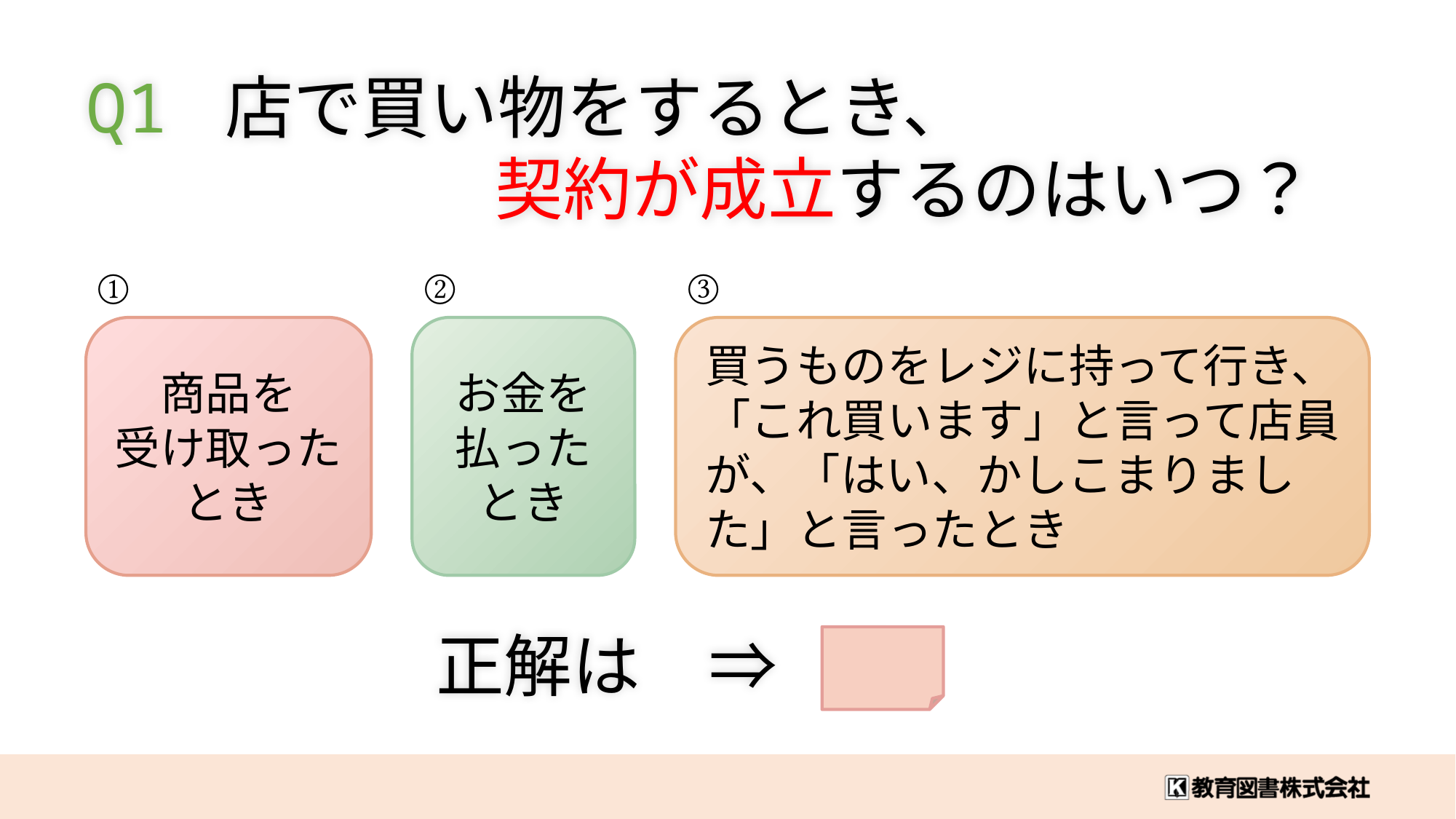

Q1 店で買い物をするとき、
　　　　　　契約が成立するのはいつ？
①
②
③
商品を
受け取った
とき
お金を
払った
とき
買うものをレジに持って行き、「これ買います」と言って店員が、「はい、かしこまりました」と言ったとき
正解は　⇒　③